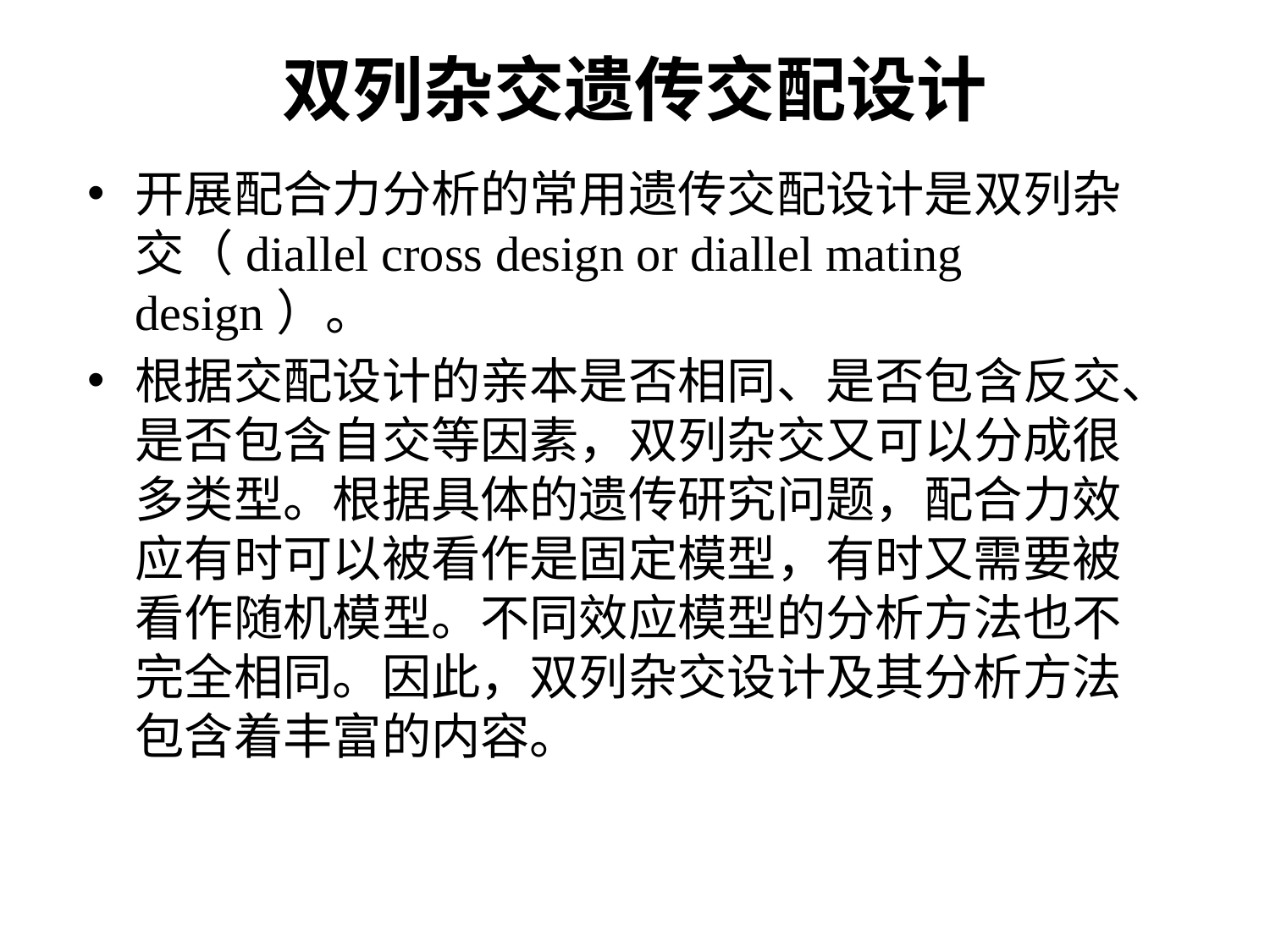

# 双列杂交遗传交配设计
开展配合力分析的常用遗传交配设计是双列杂交（diallel cross design or diallel mating design）。
根据交配设计的亲本是否相同、是否包含反交、是否包含自交等因素，双列杂交又可以分成很多类型。根据具体的遗传研究问题，配合力效应有时可以被看作是固定模型，有时又需要被看作随机模型。不同效应模型的分析方法也不完全相同。因此，双列杂交设计及其分析方法包含着丰富的内容。